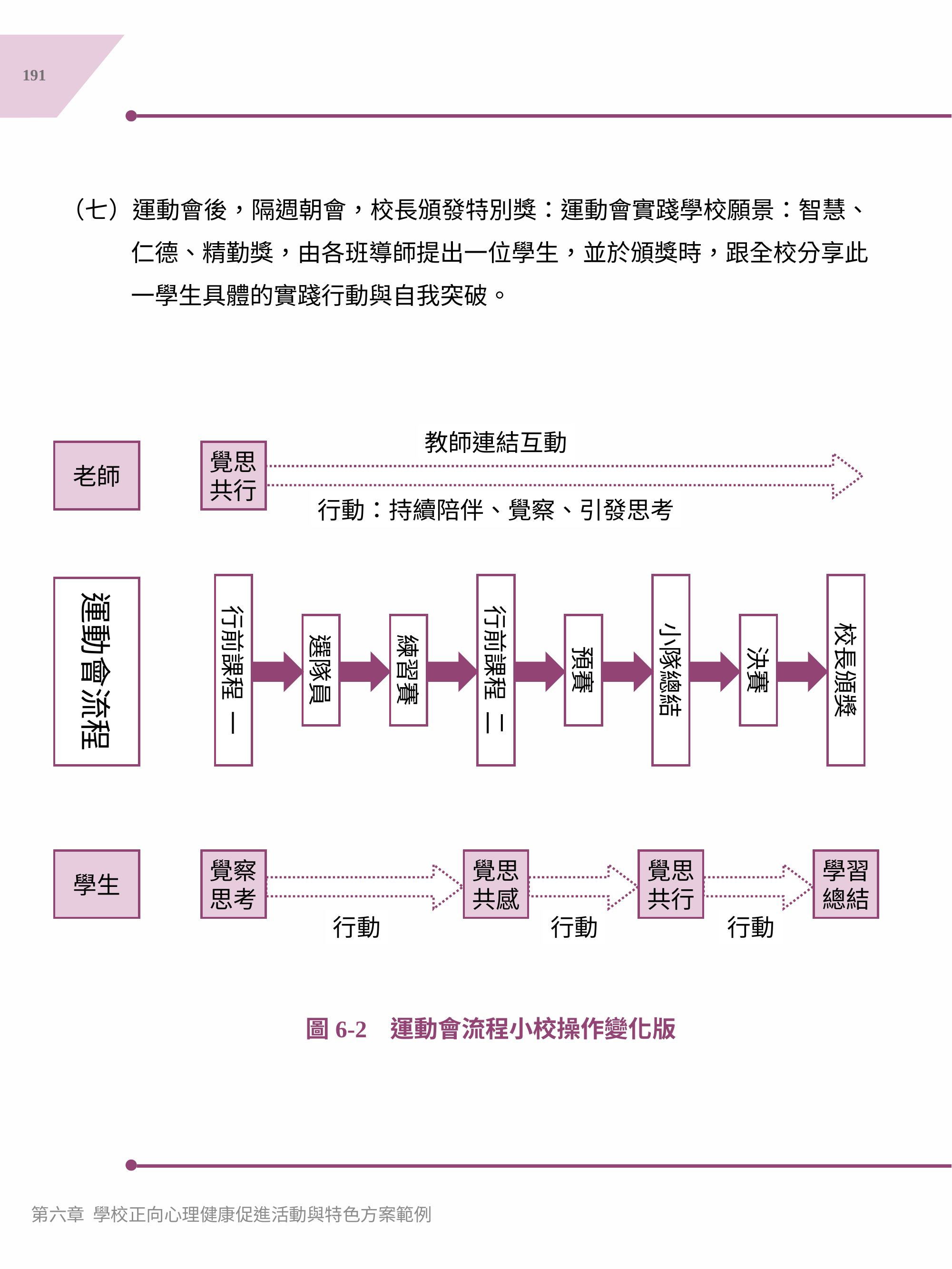

191
（七）運動會後，隔週朝會，校長頒發特別獎：運動會實踐學校願景：智慧、仁德、精勤獎，由各班導師提出一位學生，並於頒獎時，跟全校分享此一學生具體的實踐行動與自我突破。
教師連結互動
老師
覺思共行

行動：持續陪伴、覺察、引發思考
行前課程  一
行前課程  二
小隊總結
校長頒獎
運動會流程
選隊員
練習賽
預賽
決賽

學生
覺察
思考
覺思
共感
覺思
共行
學習
總結

行動
行動
行動
圖6-2   運動會流程小校操作變化版
第六章  學校正向心理健康促進活動與特色方案範例